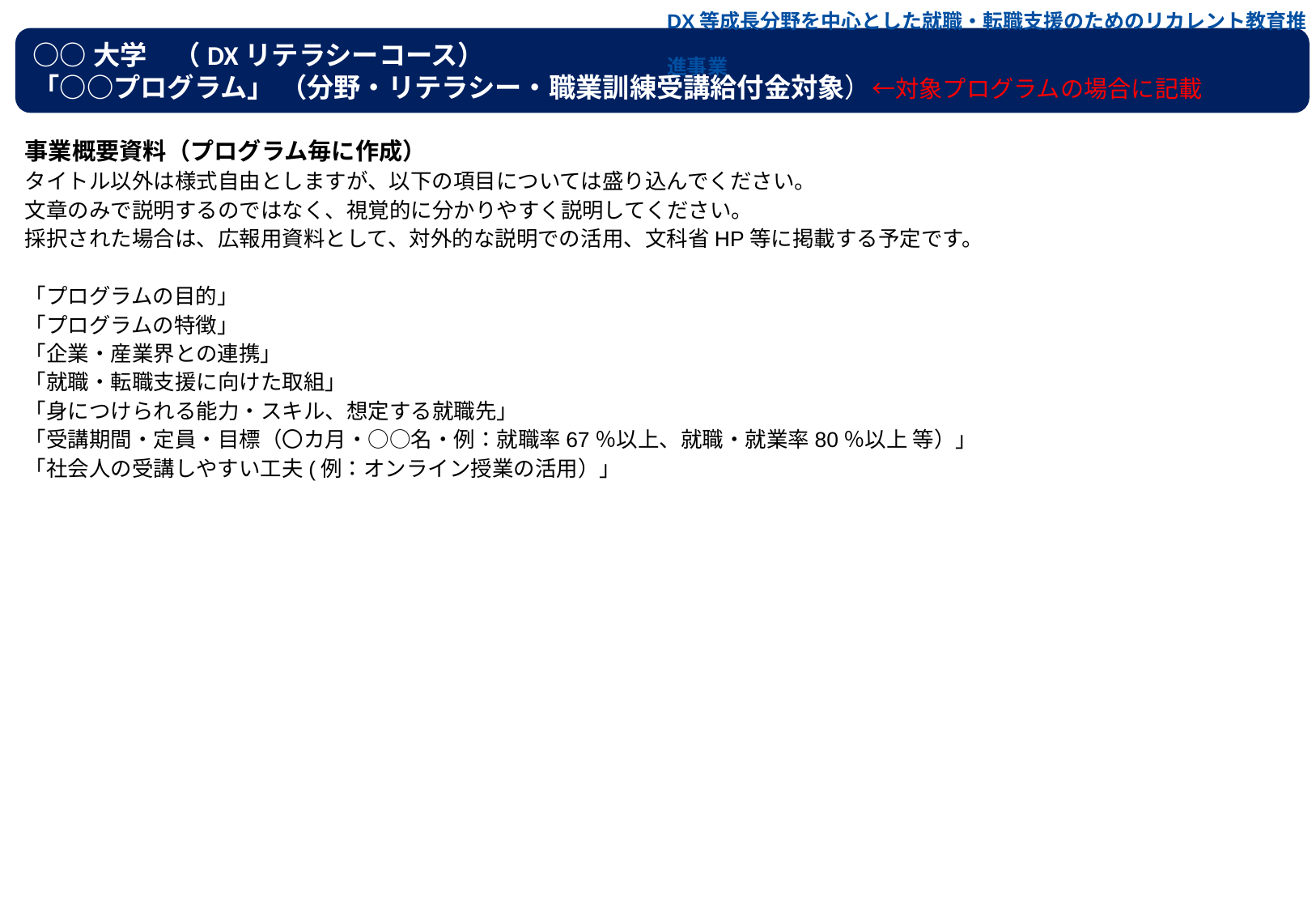

DX等成長分野を中心とした就職・転職支援のためのリカレント教育推進事業
○○大学　（DXリテラシーコース）
「○○プログラム」 （分野・リテラシー・職業訓練受講給付金対象）←対象プログラムの場合に記載
事業概要資料（プログラム毎に作成）
タイトル以外は様式自由としますが、以下の項目については盛り込んでください。
文章のみで説明するのではなく、視覚的に分かりやすく説明してください。
採択された場合は、広報用資料として、対外的な説明での活用、文科省HP等に掲載する予定です。

「プログラムの目的」
「プログラムの特徴」
「企業・産業界との連携」
「就職・転職支援に向けた取組」
「身につけられる能力・スキル、想定する就職先」
「受講期間・定員・目標（〇カ月・○○名・例：就職率67％以上、就職・就業率80％以上 等）」
「社会人の受講しやすい工夫(例：オンライン授業の活用）」